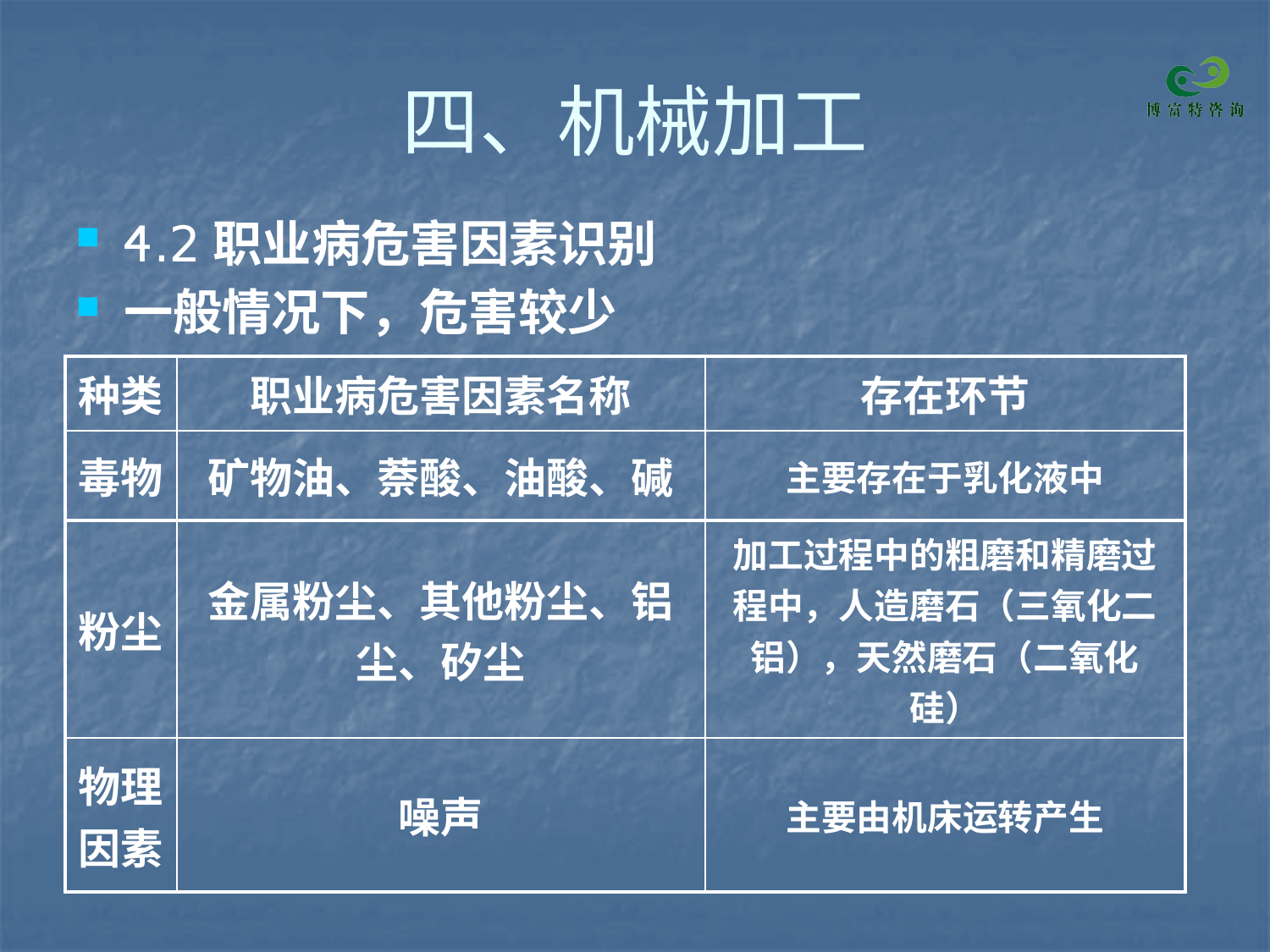

# 四、机械加工
4.2职业病危害因素识别
一般情况下，危害较少
| 种类 | 职业病危害因素名称 | 存在环节 |
| --- | --- | --- |
| 毒物 | 矿物油、萘酸、油酸、碱 | 主要存在于乳化液中 |
| 粉尘 | 金属粉尘、其他粉尘、铝尘、矽尘 | 加工过程中的粗磨和精磨过程中，人造磨石（三氧化二铝），天然磨石（二氧化硅） |
| 物理因素 | 噪声 | 主要由机床运转产生 |